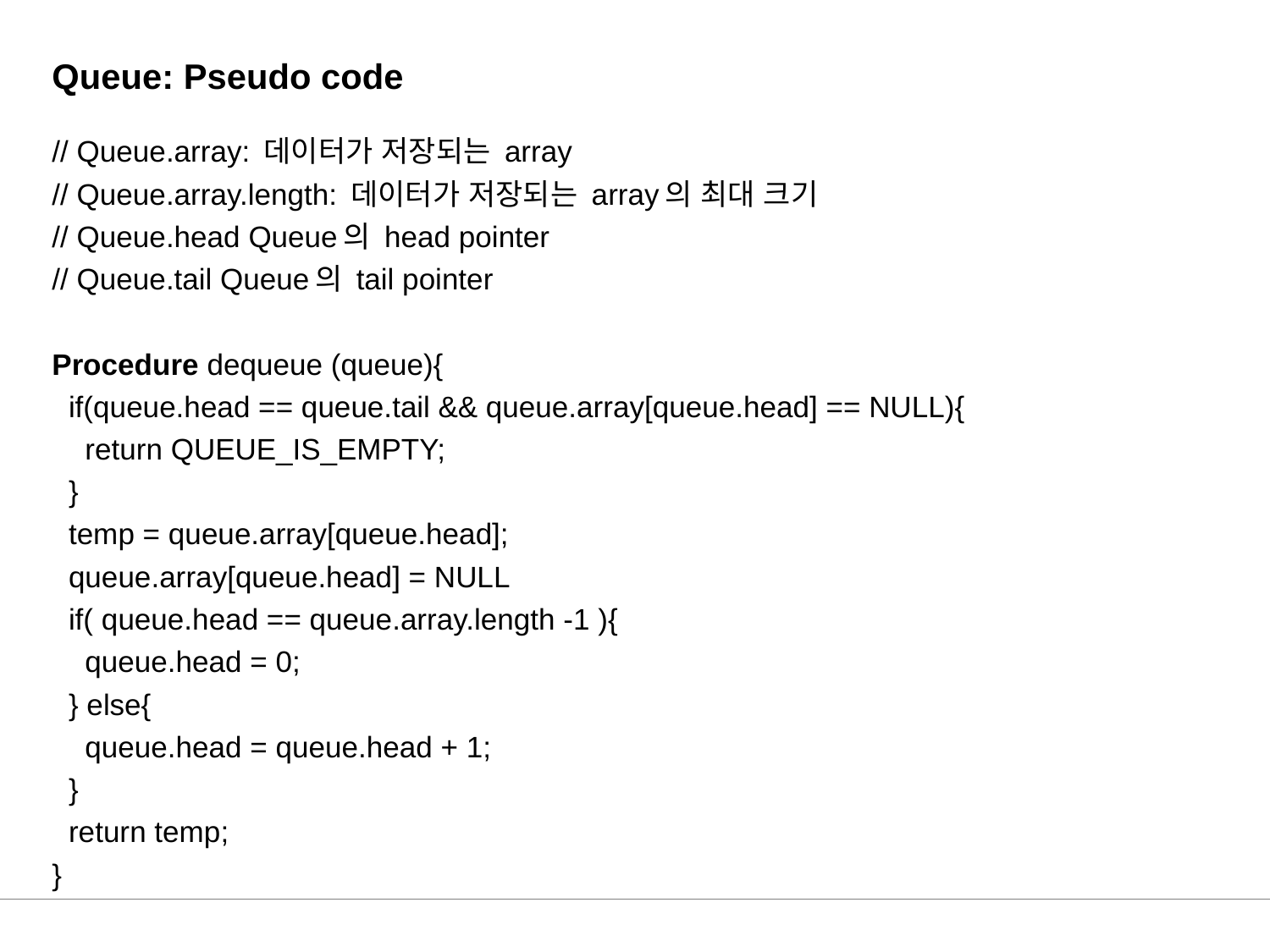

# Queue: Pseudo code
// Queue.array: 데이터가 저장되는 array
// Queue.array.length: 데이터가 저장되는 array의 최대 크기
// Queue.head Queue의 head pointer
// Queue.tail Queue의 tail pointer

Procedure dequeue (queue){
  if(queue.head == queue.tail && queue.array[queue.head] == NULL){
    return QUEUE_IS_EMPTY;
  }
  temp = queue.array[queue.head];
  queue.array[queue.head] = NULL
  if( queue.head == queue.array.length -1 ){
    queue.head = 0;
  } else{
    queue.head = queue.head + 1;
  }
  return temp;
}